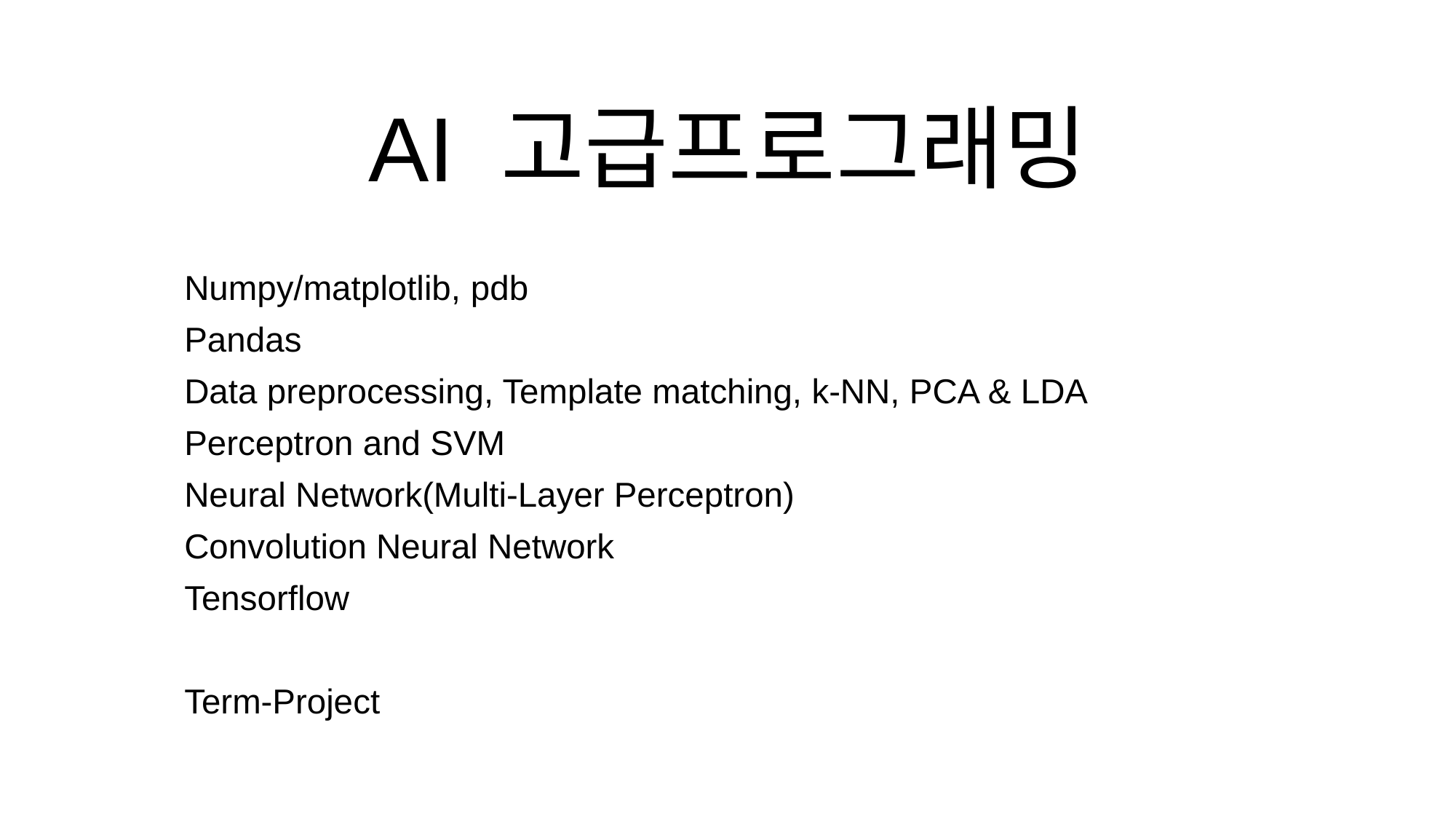

# AI 고급프로그래밍
Numpy/matplotlib, pdb
Pandas
Data preprocessing, Template matching, k-NN, PCA & LDA
Perceptron and SVM
Neural Network(Multi-Layer Perceptron)
Convolution Neural Network
Tensorflow

Term-Project